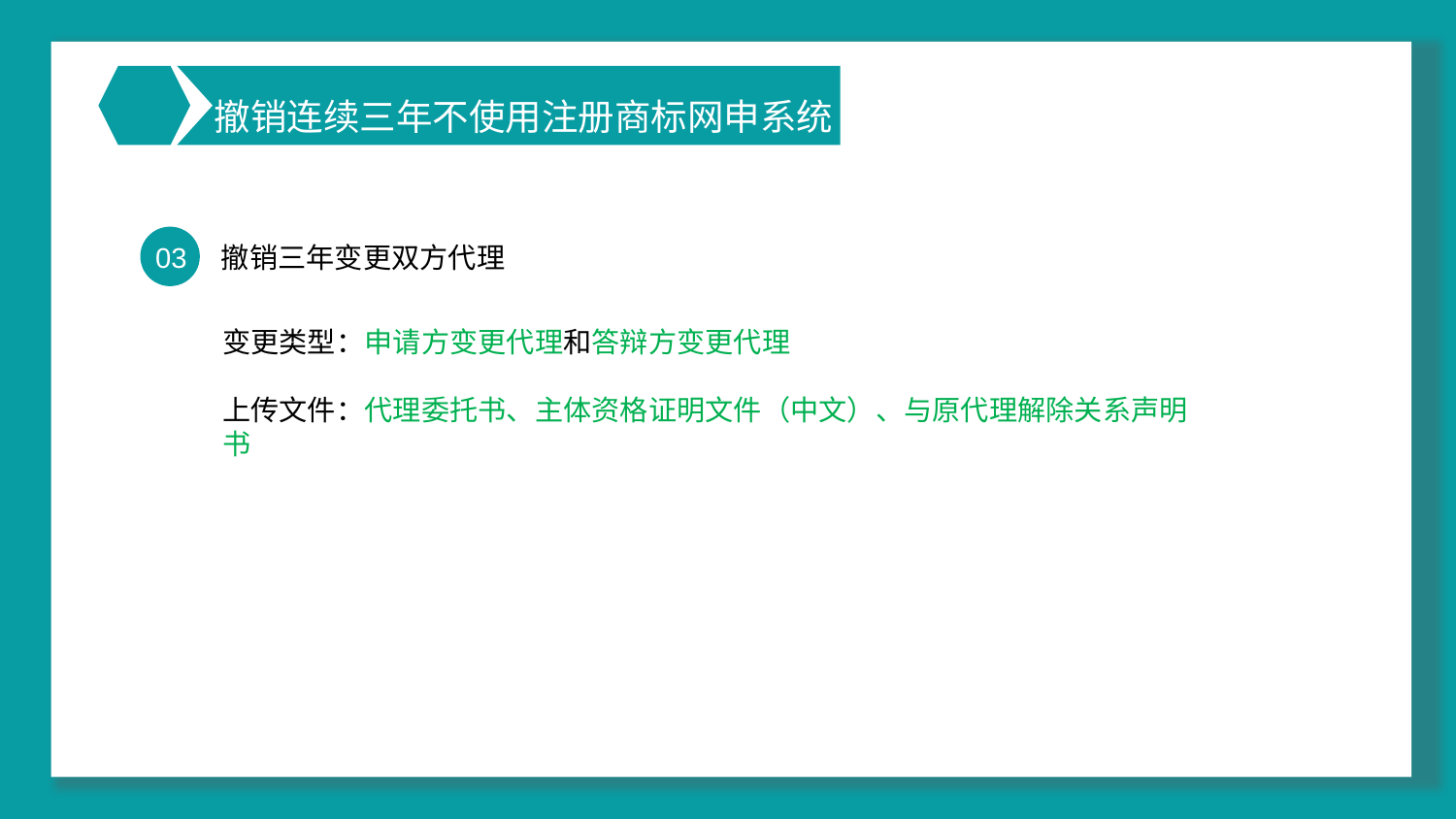

撤销连续三年不使用注册商标网申系统

撤销三年变更双方代理
03
变更类型：申请方变更代理和答辩方变更代理

上传文件：代理委托书、主体资格证明文件（中文）、与原代理解除关系声明书